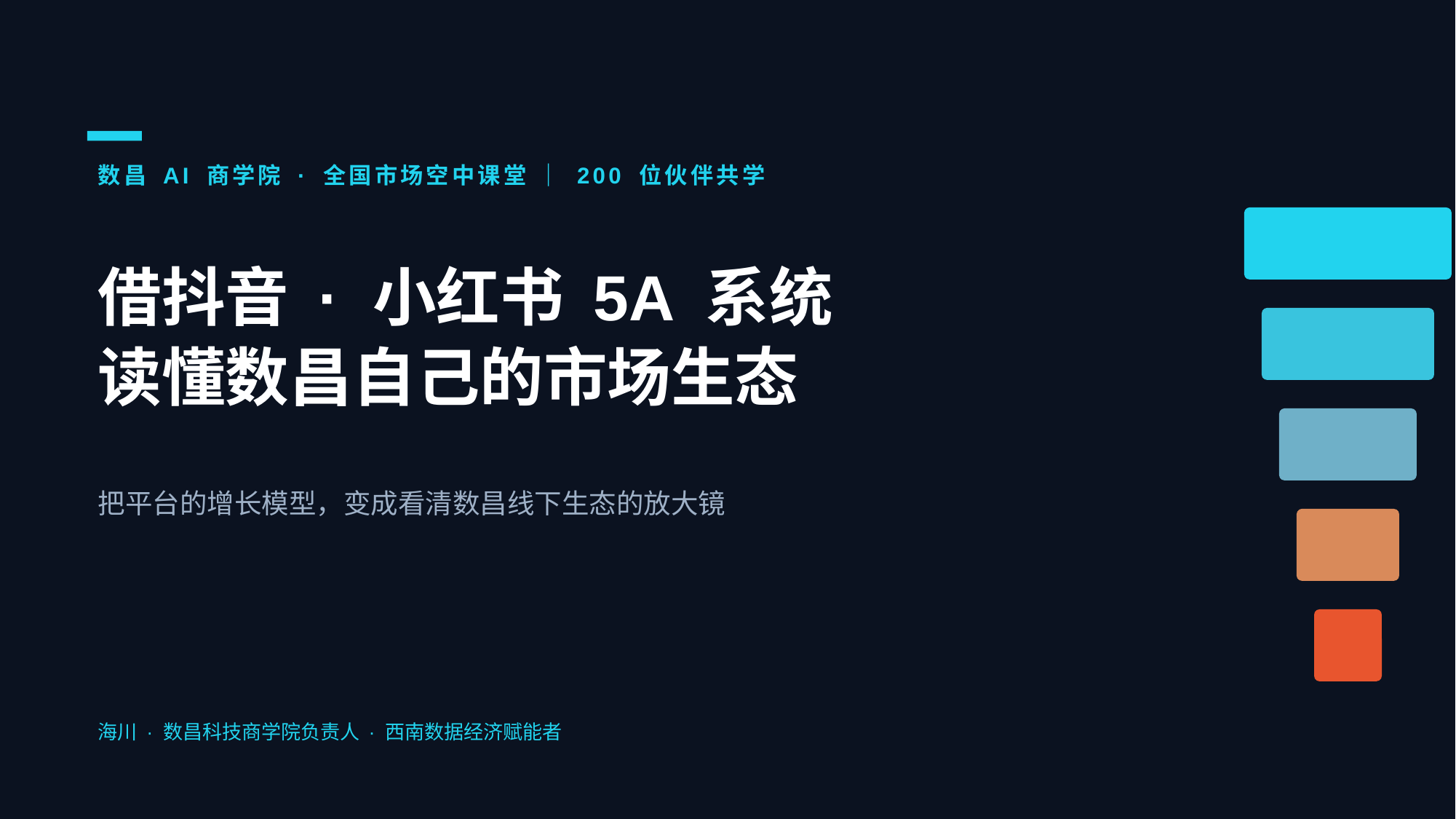

数昌 AI 商学院 · 全国市场空中课堂 ｜ 200 位伙伴共学

借抖音 · 小红书 5A 系统
读懂数昌自己的市场生态

把平台的增长模型，变成看清数昌线下生态的放大镜

海川 · 数昌科技商学院负责人 · 西南数据经济赋能者